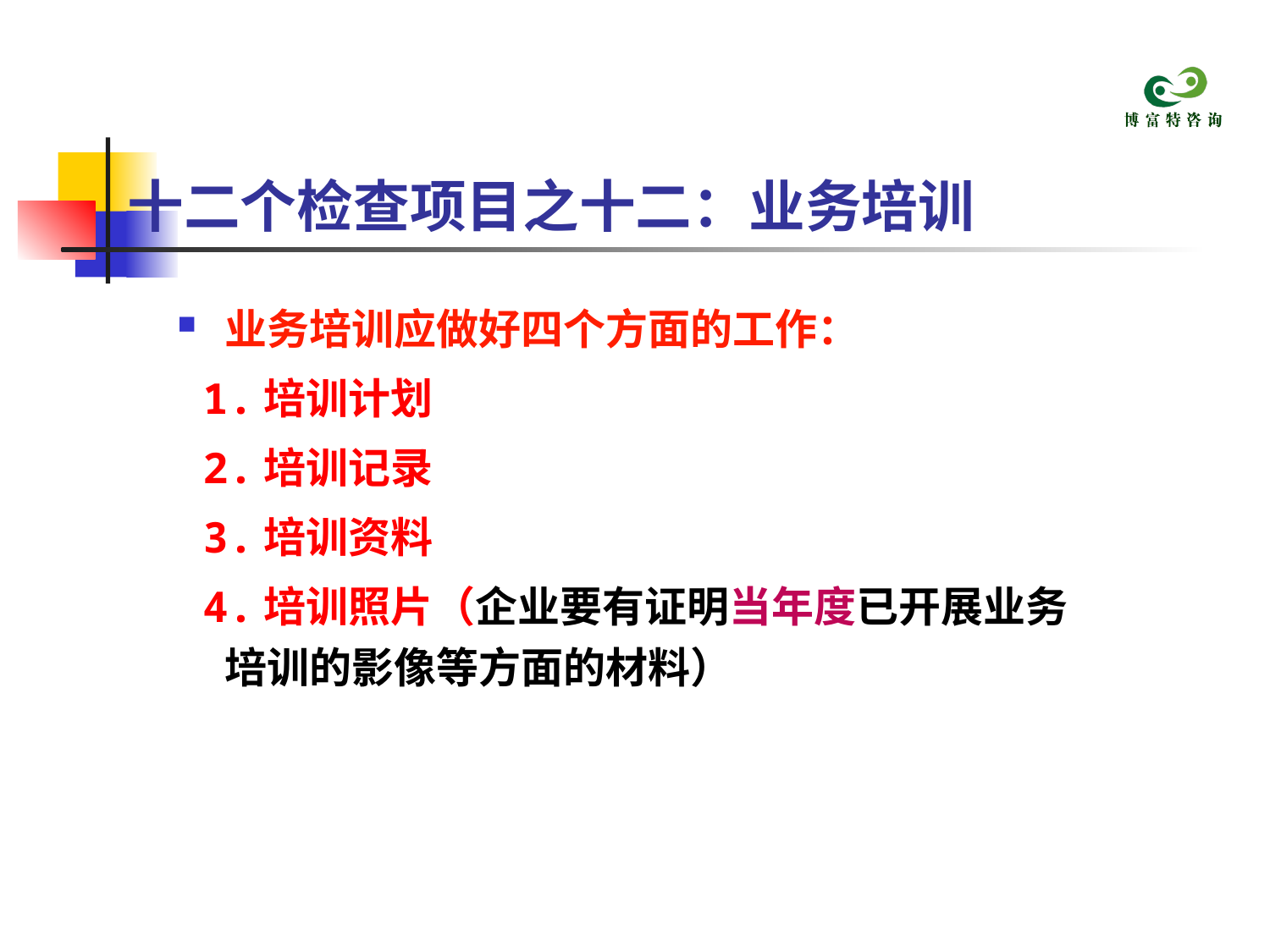

# 十二个检查项目之十二：业务培训
业务培训应做好四个方面的工作：
 1.培训计划
 2.培训记录
 3.培训资料
 4.培训照片（企业要有证明当年度已开展业务培训的影像等方面的材料）